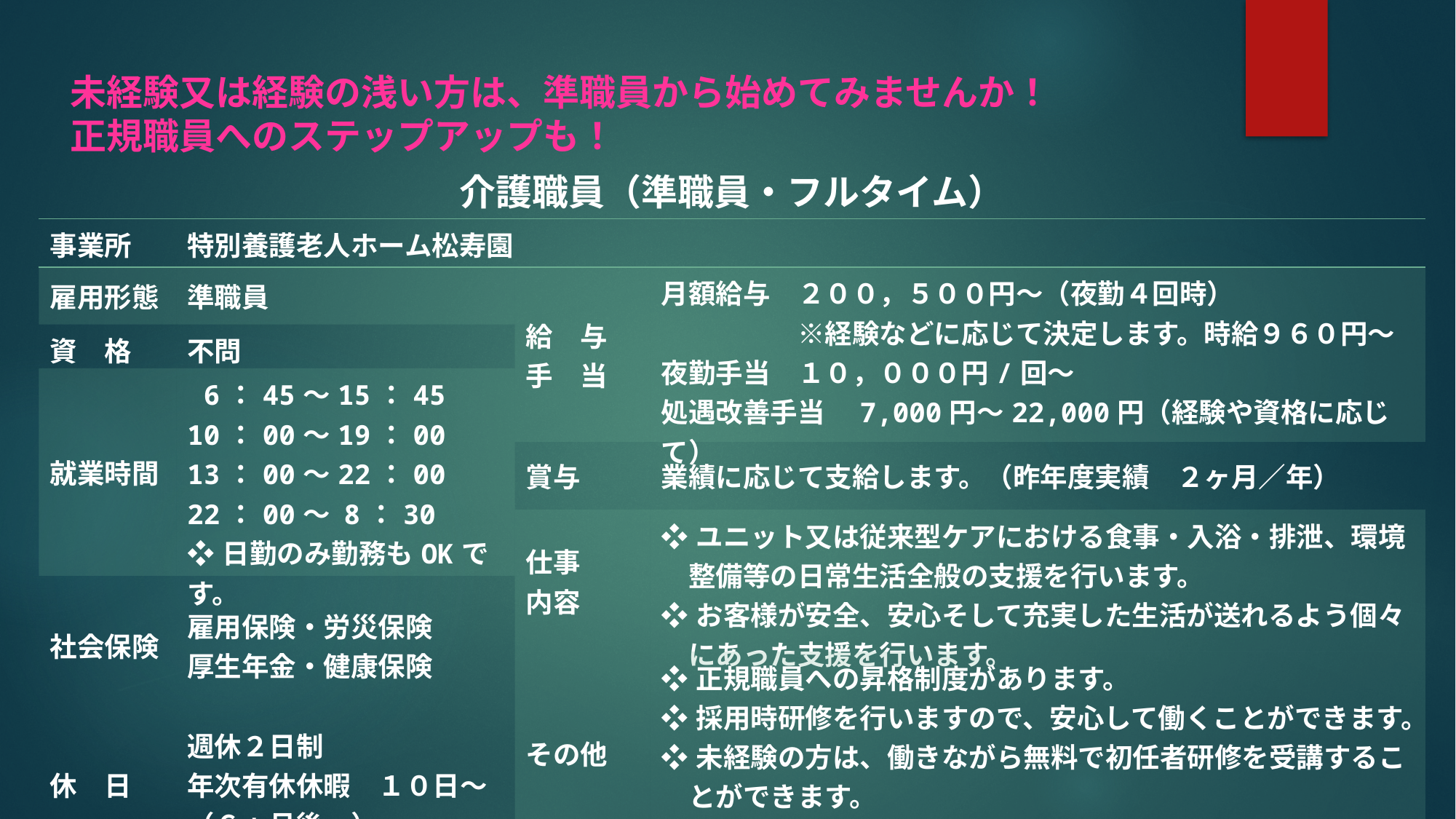

未経験又は経験の浅い方は、準職員から始めてみませんか！
正規職員へのステップアップも！
介護職員（準職員・フルタイム）
| 事業所 | 特別養護老人ホーム松寿園 |  |  |
| --- | --- | --- | --- |
| 雇用形態 | 準職員 | 給　与 手　当 | 月額給与　２００，５００円～（夜勤４回時） 　　　　　※経験などに応じて決定します。時給９６０円～ 夜勤手当　１０，０００円/回～ 処遇改善手当　7,000円～22,000円（経験や資格に応じて） |
| 資　格 | 不問 |  |  |
| 就業時間 | 6：45～15：45 10：00～19：00 13：00～22：00 22：00～ 8：30 ❖日勤のみ勤務もOKです。 |  |  |
|  |  | 賞与 | 業績に応じて支給します。（昨年度実績　２ヶ月／年） |
|  |  | 仕事 内容 | ❖ユニット又は従来型ケアにおける食事・入浴・排泄、環境 　整備等の日常生活全般の支援を行います。 ❖お客様が安全、安心そして充実した生活が送れるよう個々 　にあった支援を行います。 |
| 社会保険 | 雇用保険・労災保険 厚生年金・健康保険 |  |  |
|  |  | その他 | ❖正規職員への昇格制度があります。 ❖採用時研修を行いますので、安心して働くことができます。 ❖未経験の方は、働きながら無料で初任者研修を受講するこ 　とができます。 |
| 休　日 | 週休２日制 年次有休休暇　１０日～（６ヵ月後～） |  |  |